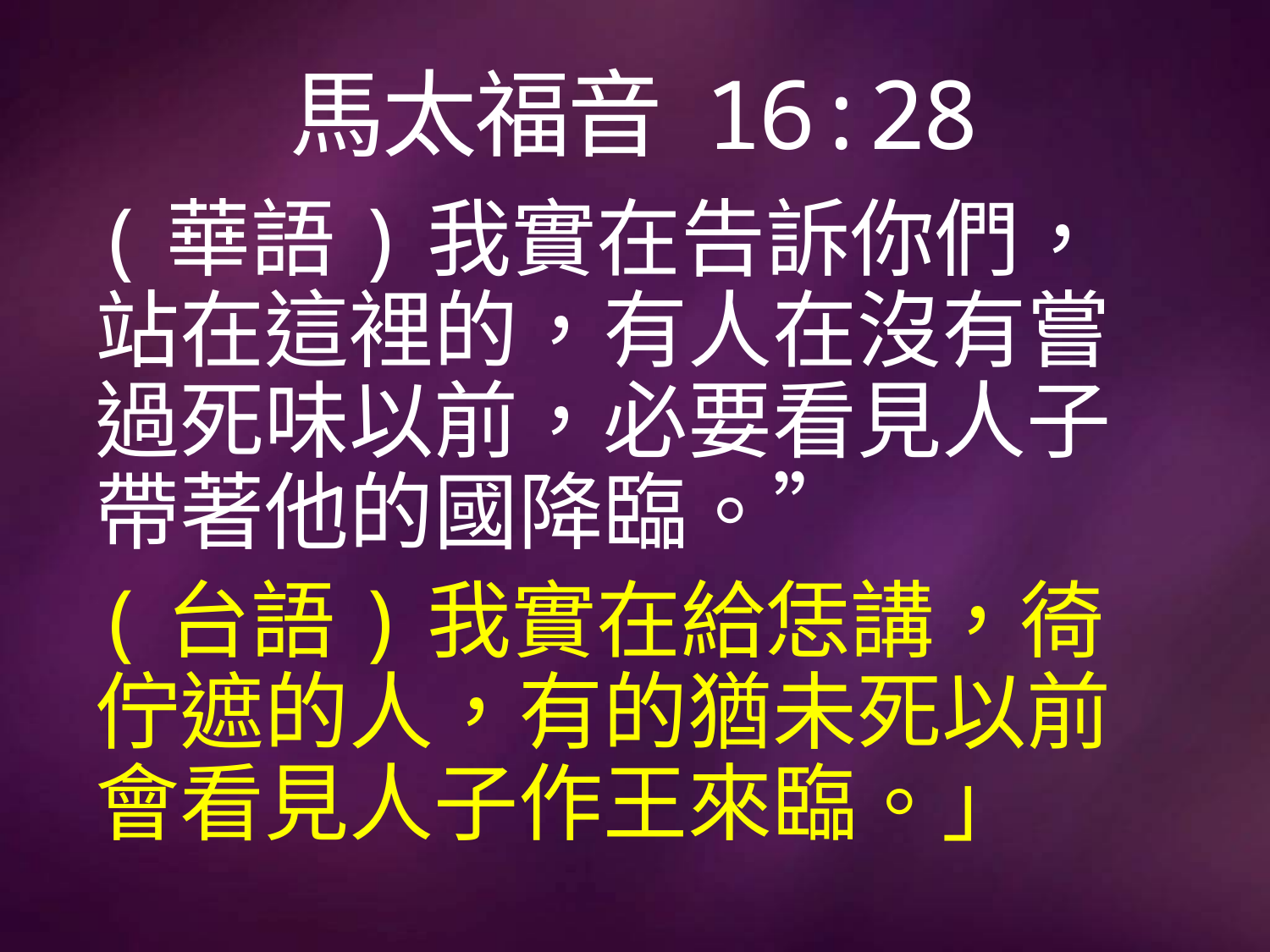

# 馬太福音 16:28
(華語)我實在告訴你們，站在這裡的，有人在沒有嘗過死味以前，必要看見人子帶著他的國降臨。”
(台語)我實在給恁講，徛佇遮的人，有的猶未死以前會看見人子作王來臨。」